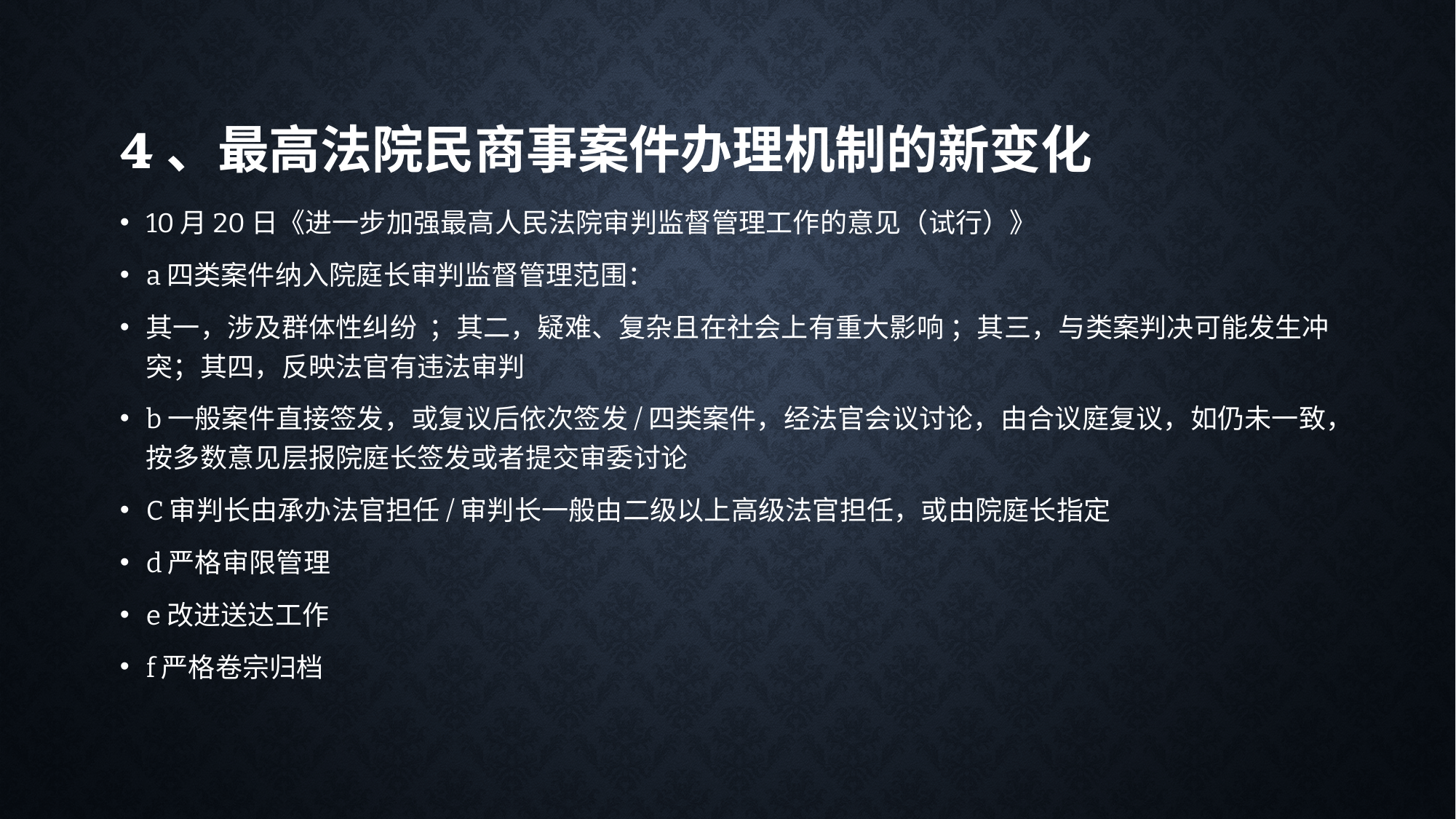

# 4、最高法院民商事案件办理机制的新变化
10月20日《进一步加强最高人民法院审判监督管理工作的意见（试行）》
a四类案件纳入院庭长审判监督管理范围：
其一，涉及群体性纠纷  ；其二，疑难、复杂且在社会上有重大影响 ；其三，与类案判决可能发生冲突；其四，反映法官有违法审判
b一般案件直接签发，或复议后依次签发/四类案件，经法官会议讨论，由合议庭复议，如仍未一致，按多数意见层报院庭长签发或者提交审委讨论
C审判长由承办法官担任/审判长一般由二级以上高级法官担任，或由院庭长指定
d严格审限管理
e改进送达工作
f严格卷宗归档